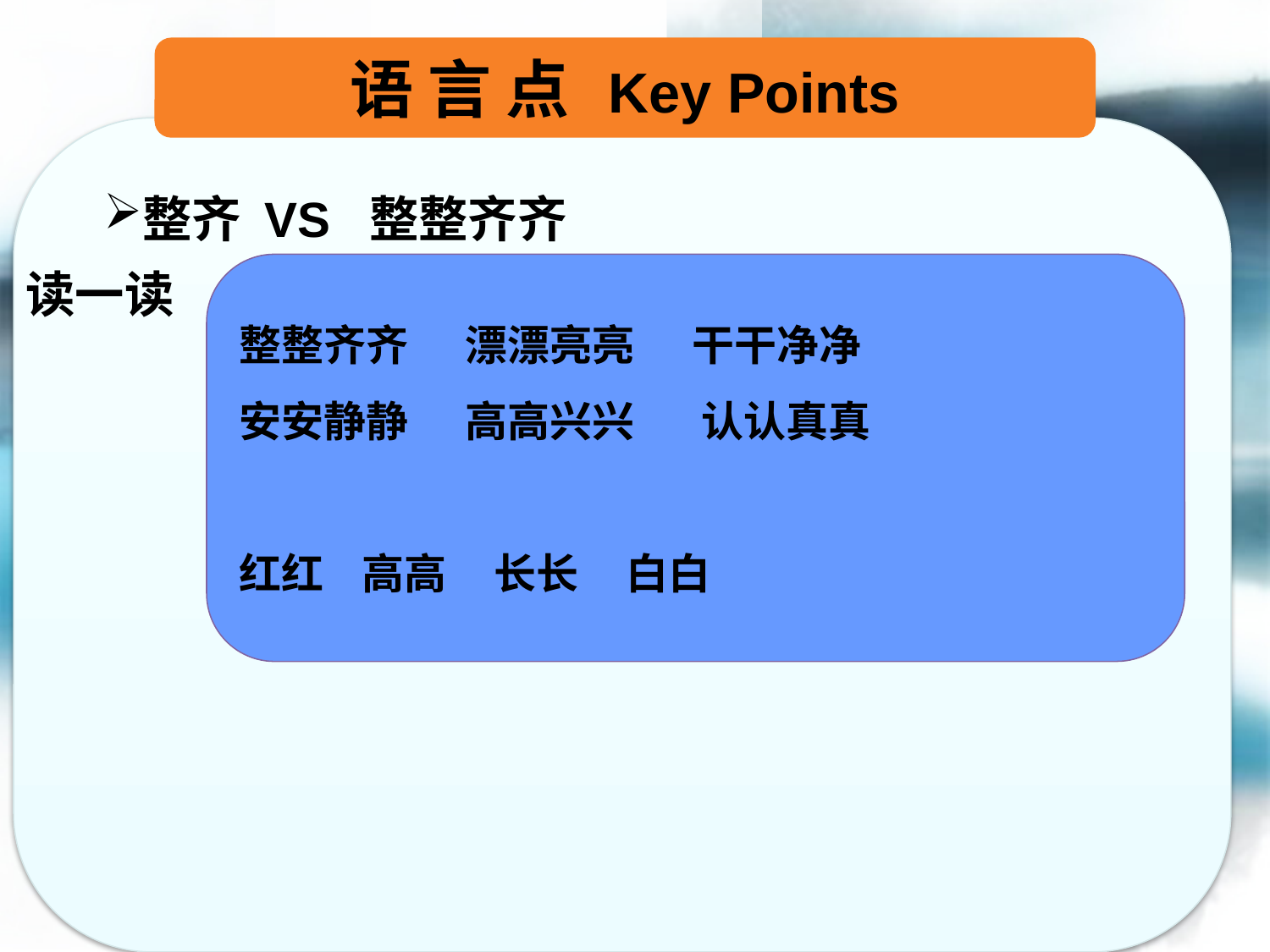

语 言 点  Key Points

整齐 VS  整整齐齐

整整齐齐      漂漂亮亮      干干净净
安安静静      高高兴兴       认认真真

红红    高高     长长     白白

读一读